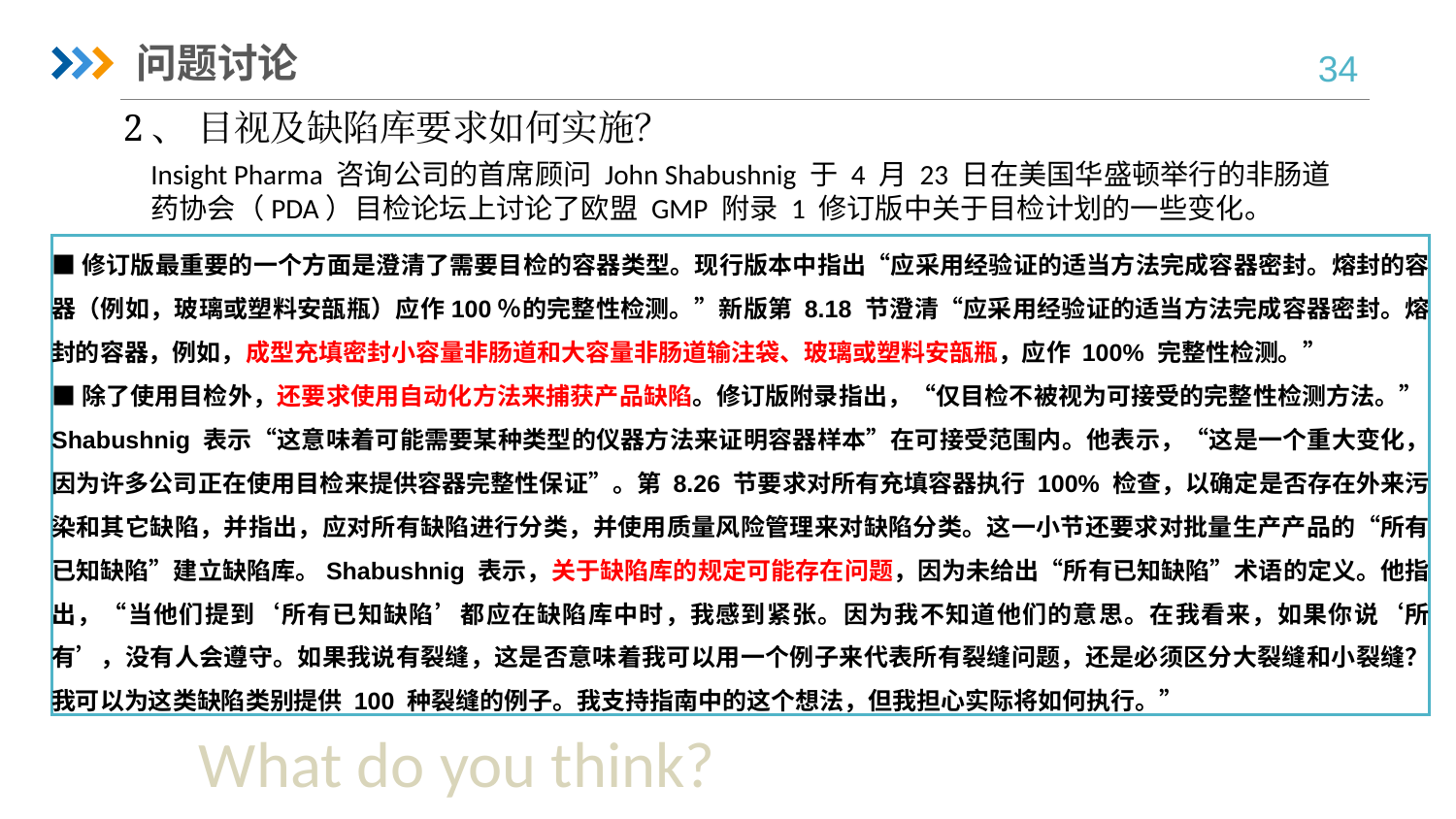

问题讨论
2、 目视及缺陷库要求如何实施？

Insight Pharma 咨询公司的首席顾问 John Shabushnig 于 4 月 23 日在美国华盛顿举行的非肠道药协会（PDA）目检论坛上讨论了欧盟 GMP 附录 1 修订版中关于目检计划的一些变化。
■修订版最重要的一个方面是澄清了需要目检的容器类型。现行版本中指出“应采用经验证的适当方法完成容器密封。熔封的容器（例如，玻璃或塑料安瓿瓶）应作100％的完整性检测。”新版第 8.18 节澄清“应采用经验证的适当方法完成容器密封。熔封的容器，例如，成型充填密封小容量非肠道和大容量非肠道输注袋、玻璃或塑料安瓿瓶，应作 100% 完整性检测。”
■除了使用目检外，还要求使用自动化方法来捕获产品缺陷。修订版附录指出，“仅目检不被视为可接受的完整性检测方法。”Shabushnig 表示“这意味着可能需要某种类型的仪器方法来证明容器样本”在可接受范围内。他表示，“这是一个重大变化，因为许多公司正在使用目检来提供容器完整性保证”。第 8.26 节要求对所有充填容器执行 100% 检查，以确定是否存在外来污染和其它缺陷，并指出，应对所有缺陷进行分类，并使用质量风险管理来对缺陷分类。这一小节还要求对批量生产产品的“所有已知缺陷”建立缺陷库。Shabushnig 表示，关于缺陷库的规定可能存在问题，因为未给出“所有已知缺陷”术语的定义。他指出，“当他们提到‘所有已知缺陷’都应在缺陷库中时，我感到紧张。因为我不知道他们的意思。在我看来，如果你说‘所有’，没有人会遵守。如果我说有裂缝，这是否意味着我可以用一个例子来代表所有裂缝问题，还是必须区分大裂缝和小裂缝？我可以为这类缺陷类别提供 100 种裂缝的例子。我支持指南中的这个想法，但我担心实际将如何执行。”
What do you think?